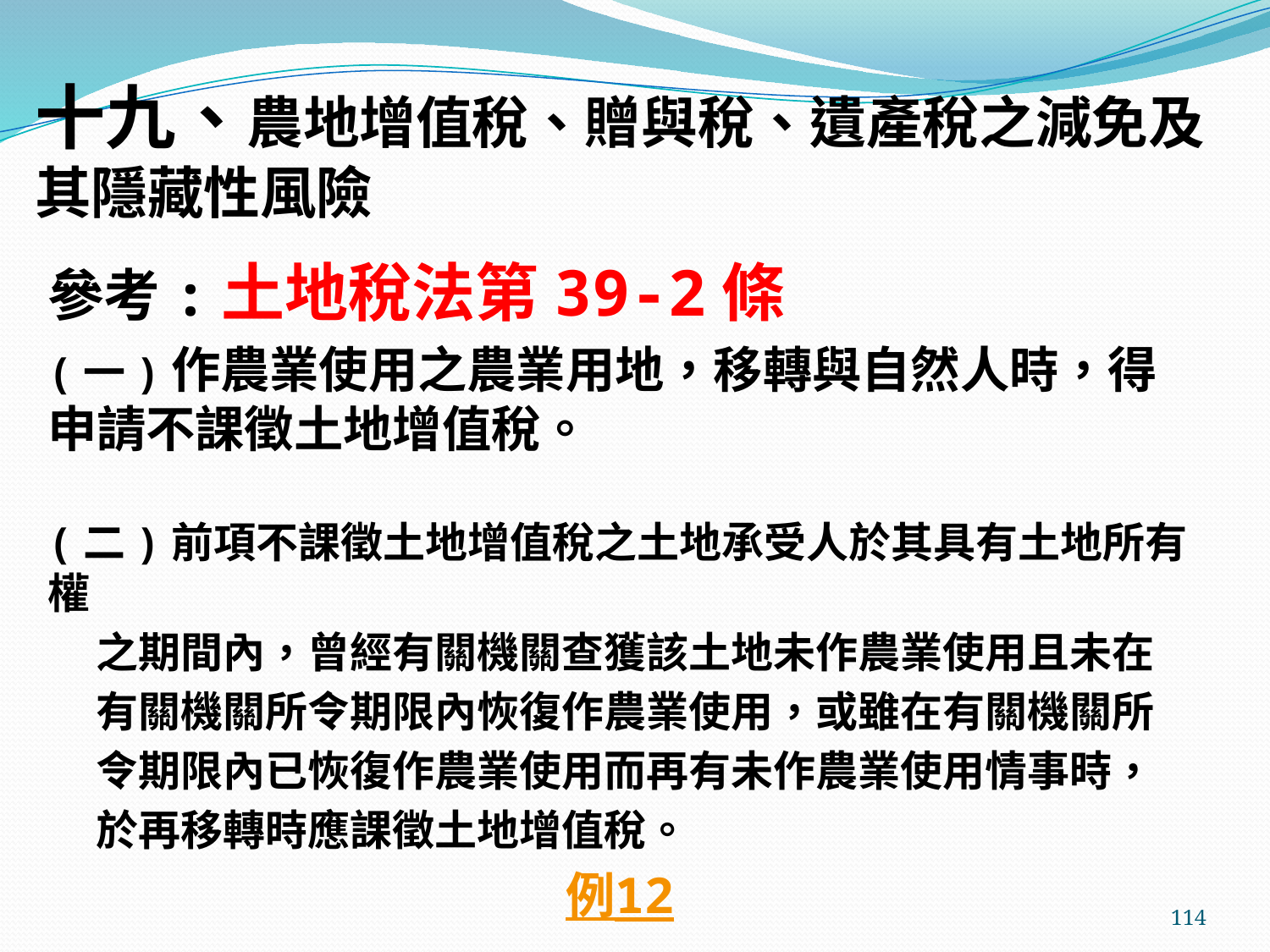

# 十九、農地增值稅、贈與稅、遺產稅之減免及其隱藏性風險
參考:土地稅法第39-2條
(一)作農業使用之農業用地，移轉與自然人時，得申請不課徵土地增值稅。
(二)前項不課徵土地增值稅之土地承受人於其具有土地所有權
    之期間內，曾經有關機關查獲該土地未作農業使用且未在
    有關機關所令期限內恢復作農業使用，或雖在有關機關所
    令期限內已恢復作農業使用而再有未作農業使用情事時，
    於再移轉時應課徵土地增值稅。
例12
114